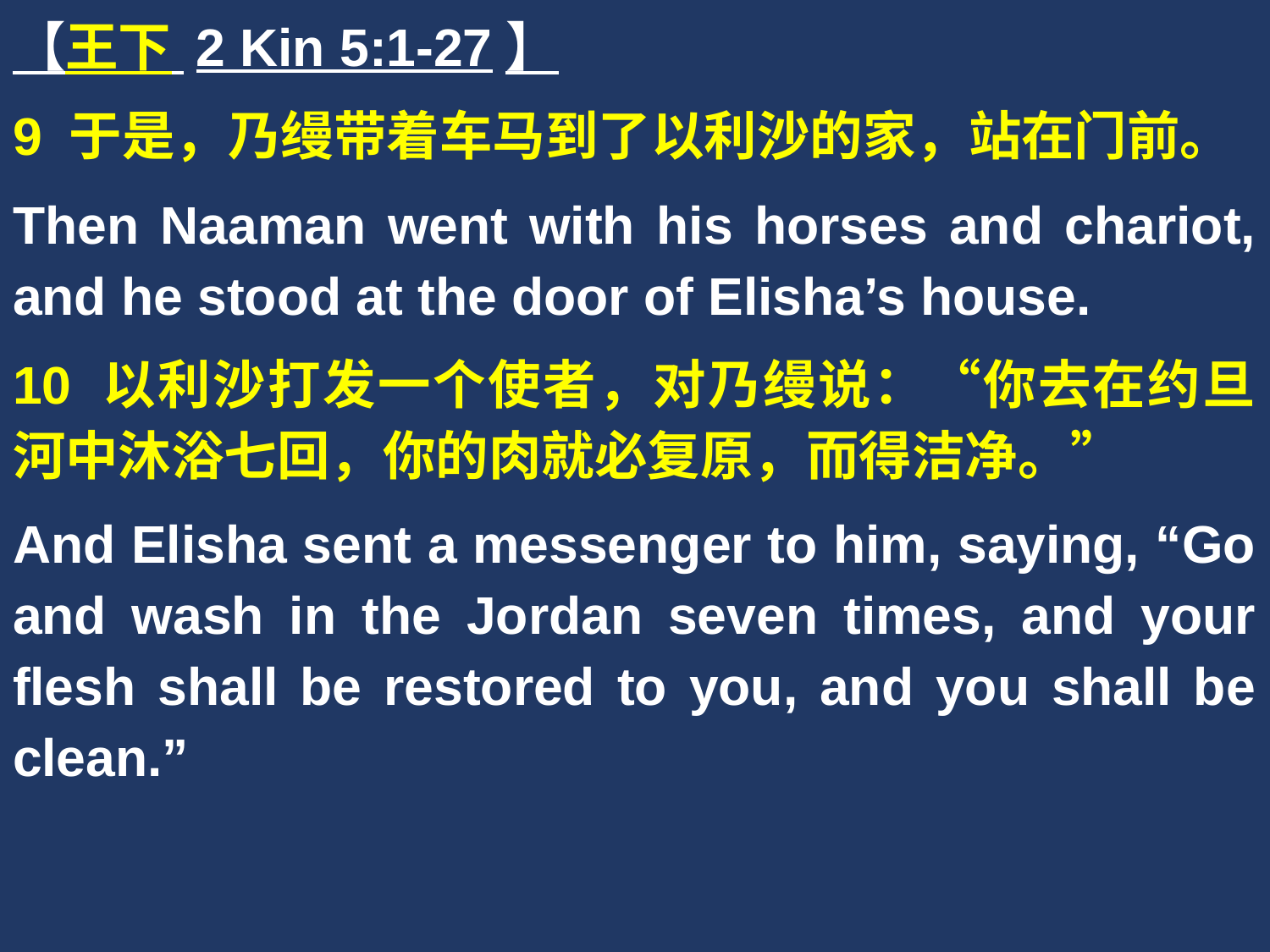

【王下 2 Kin 5:1-27】
9 于是，乃缦带着车马到了以利沙的家，站在门前。
Then Naaman went with his horses and chariot, and he stood at the door of Elisha’s house.
10 以利沙打发一个使者，对乃缦说：“你去在约旦河中沐浴七回，你的肉就必复原，而得洁净。”
And Elisha sent a messenger to him, saying, “Go and wash in the Jordan seven times, and your flesh shall be restored to you, and you shall be clean.”